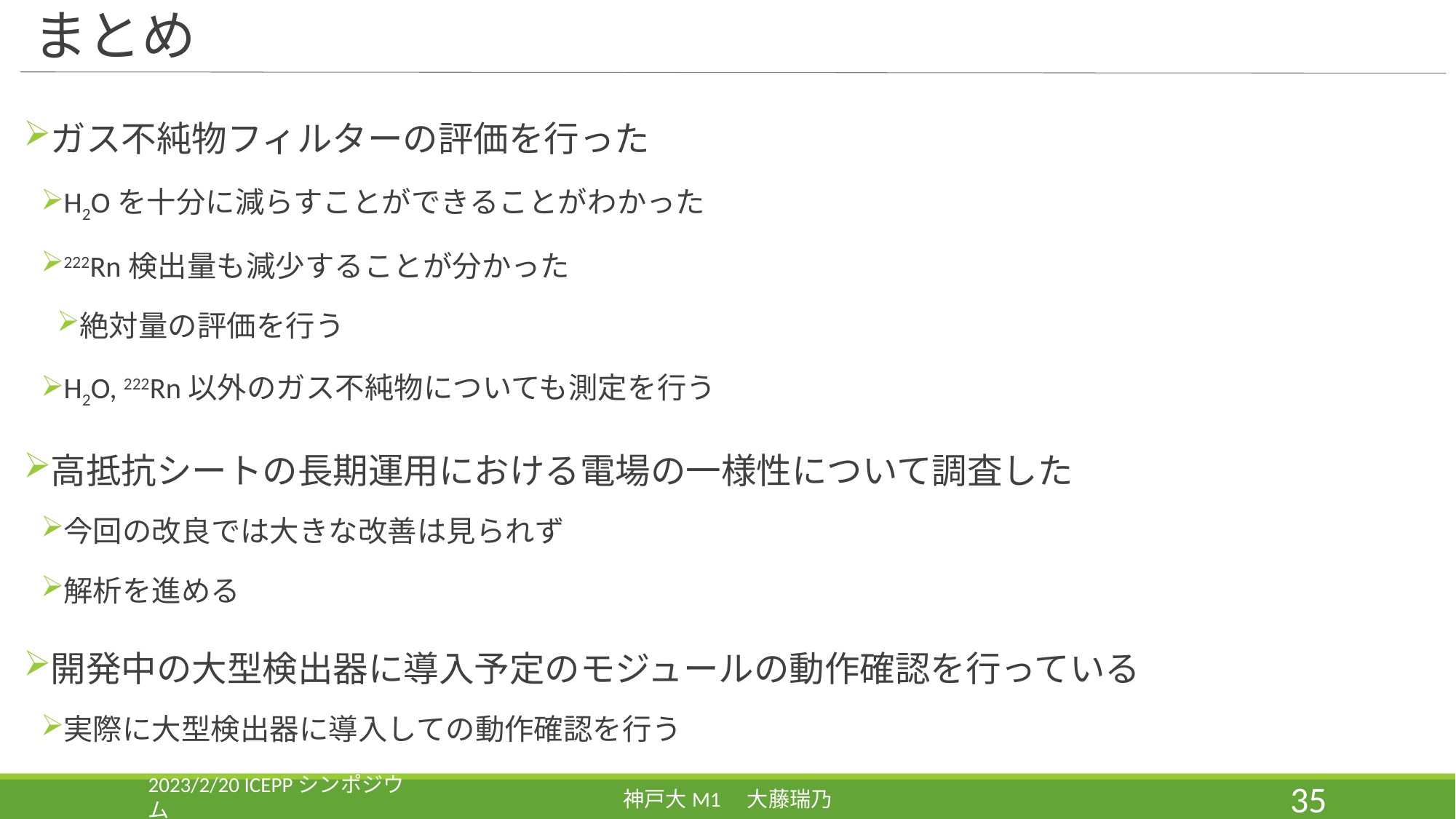

# まとめ
ガス不純物フィルターの評価を行った
H2Oを十分に減らすことができることがわかった
222Rn検出量も減少することが分かった
絶対量の評価を行う
H2O, 222Rn以外のガス不純物についても測定を行う
高抵抗シートの長期運用における電場の一様性について調査した
今回の改良では大きな改善は見られず
解析を進める
開発中の大型検出器に導入予定のモジュールの動作確認を行っている
実際に大型検出器に導入しての動作確認を行う

2023/2/20 ICEPPシンポジウム
神戸大M1　大藤瑞乃
35